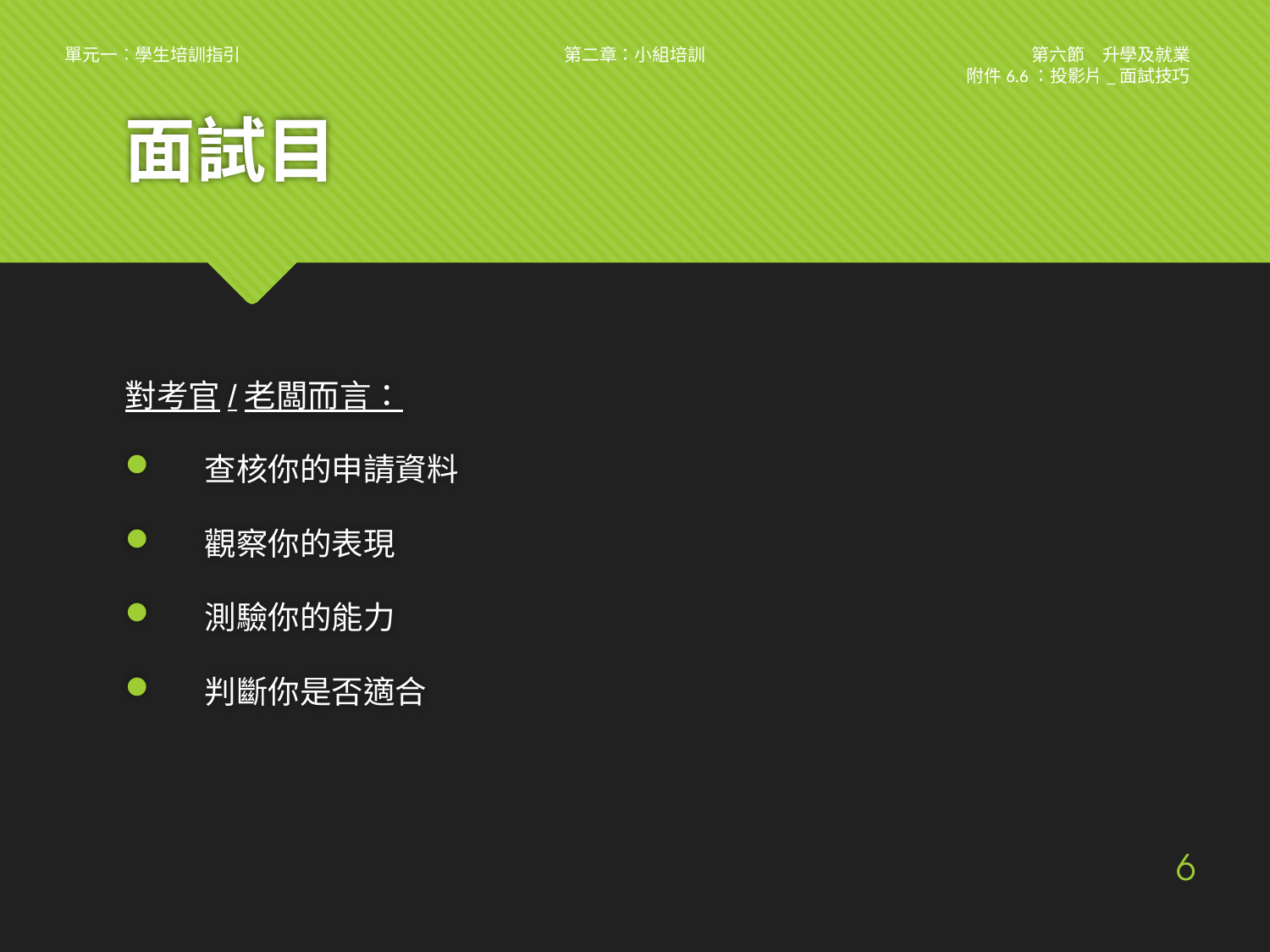

# 面試目
對考官/老闆而言：
查核你的申請資料
觀察你的表現
測驗你的能力
判斷你是否適合

6